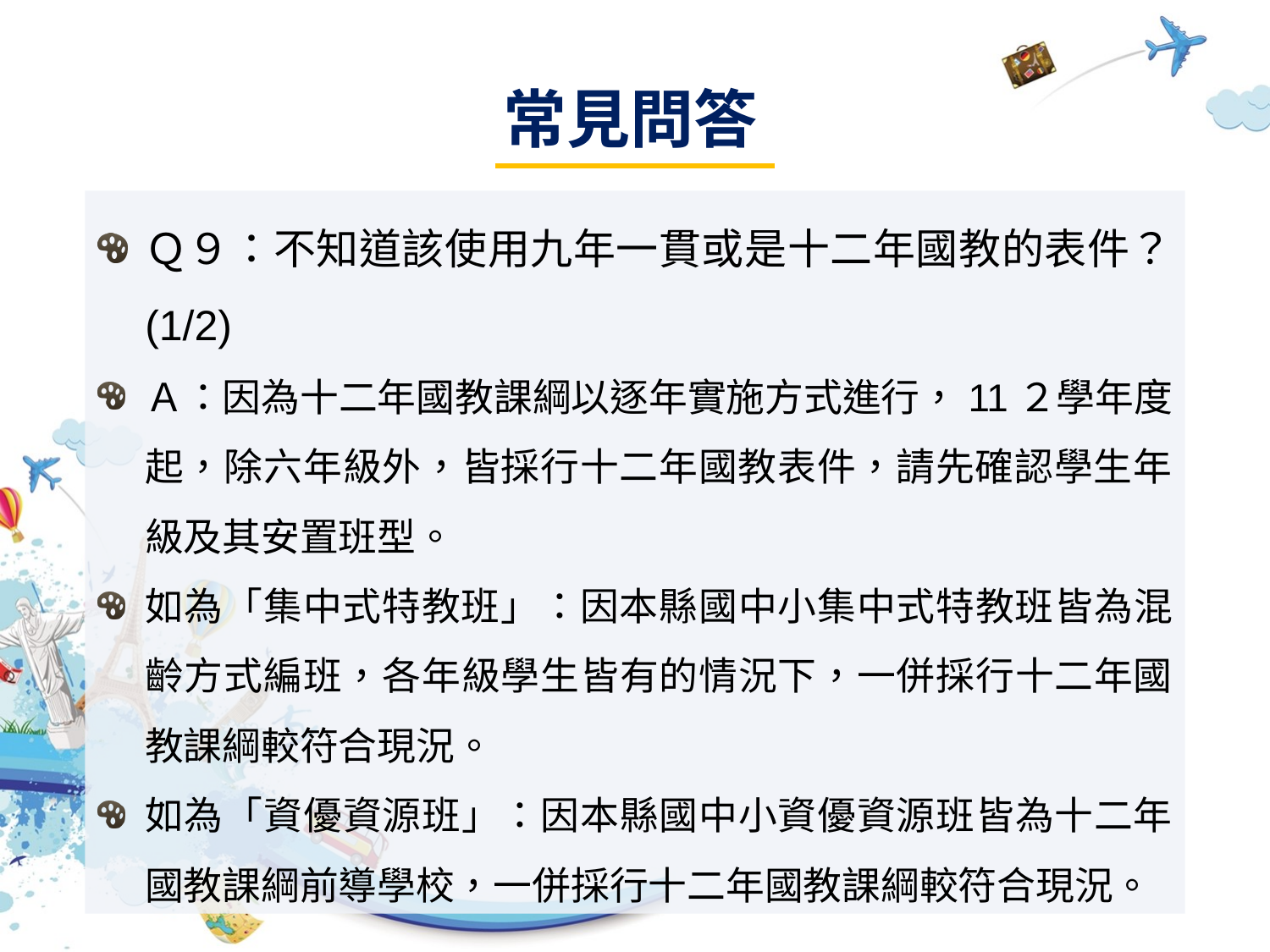

# 常見問答
Ｑ９：不知道該使用九年一貫或是十二年國教的表件？ (1/2)
Ａ：因為十二年國教課綱以逐年實施方式進行，11２學年度起，除六年級外，皆採行十二年國教表件，請先確認學生年級及其安置班型。
如為「集中式特教班」：因本縣國中小集中式特教班皆為混齡方式編班，各年級學生皆有的情況下，一併採行十二年國教課綱較符合現況。
如為「資優資源班」：因本縣國中小資優資源班皆為十二年國教課綱前導學校，一併採行十二年國教課綱較符合現況。